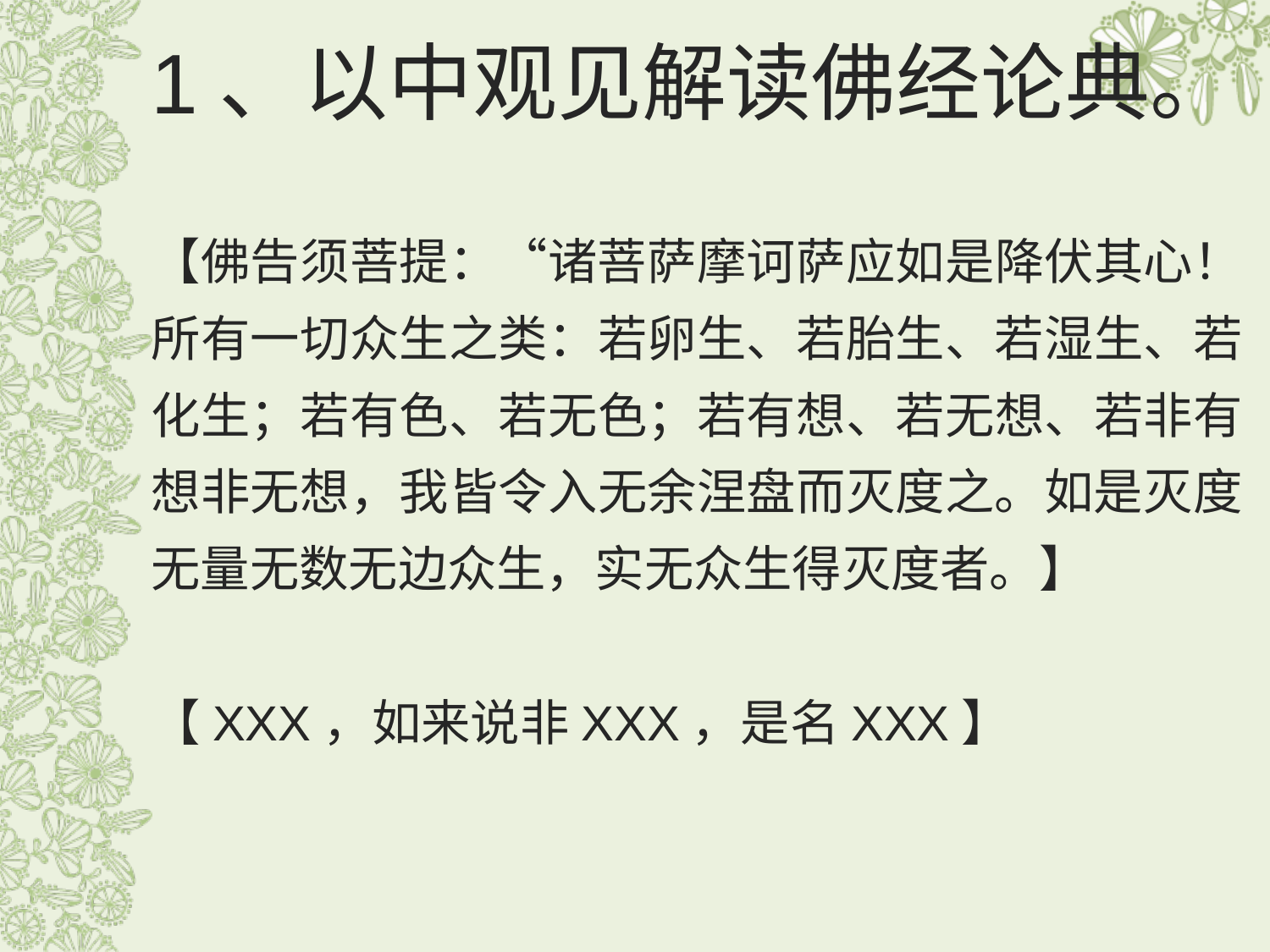

# 1、以中观见解读佛经论典。
【佛告须菩提：“诸菩萨摩诃萨应如是降伏其心！所有一切众生之类：若卵生、若胎生、若湿生、若化生；若有色、若无色；若有想、若无想、若非有想非无想，我皆令入无余涅盘而灭度之。如是灭度无量无数无边众生，实无众生得灭度者。】

【XXX，如来说非XXX，是名XXX】